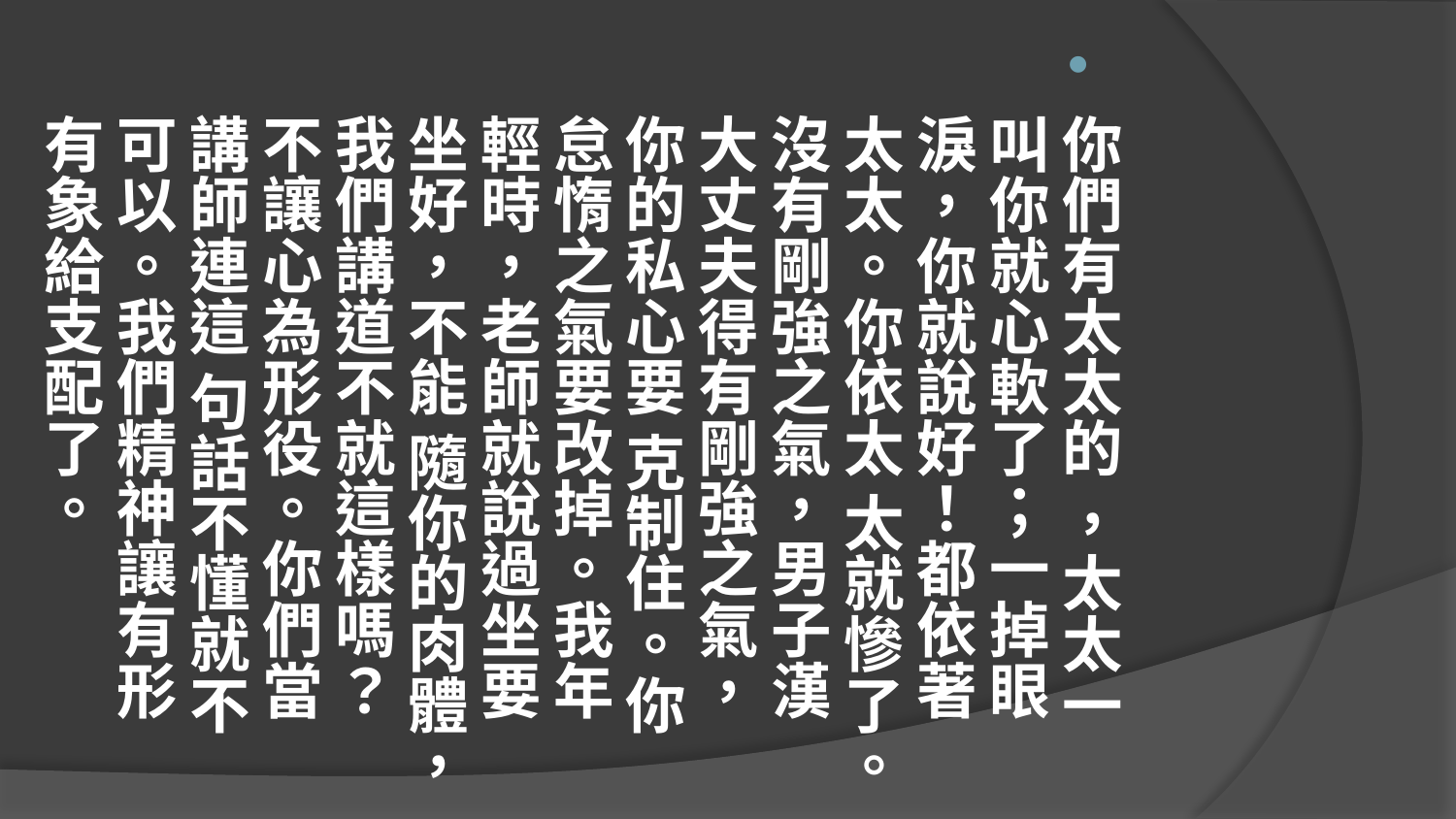

你們有太太的 ，太太一叫你就心軟了；一掉眼淚，你就說好！都依著太太。你依太 太就慘了。沒有剛強之氣，男子漢大丈夫得有剛強之氣，你的私心要 克制住。你怠惰之氣要改掉。我年輕時，老師就說過坐要坐好，不能 隨你的肉體，我們講道不就這樣嗎？不讓心為形役。你們當講師連這 句話不懂就不可以。我們精神讓有形有象給支配了。
#